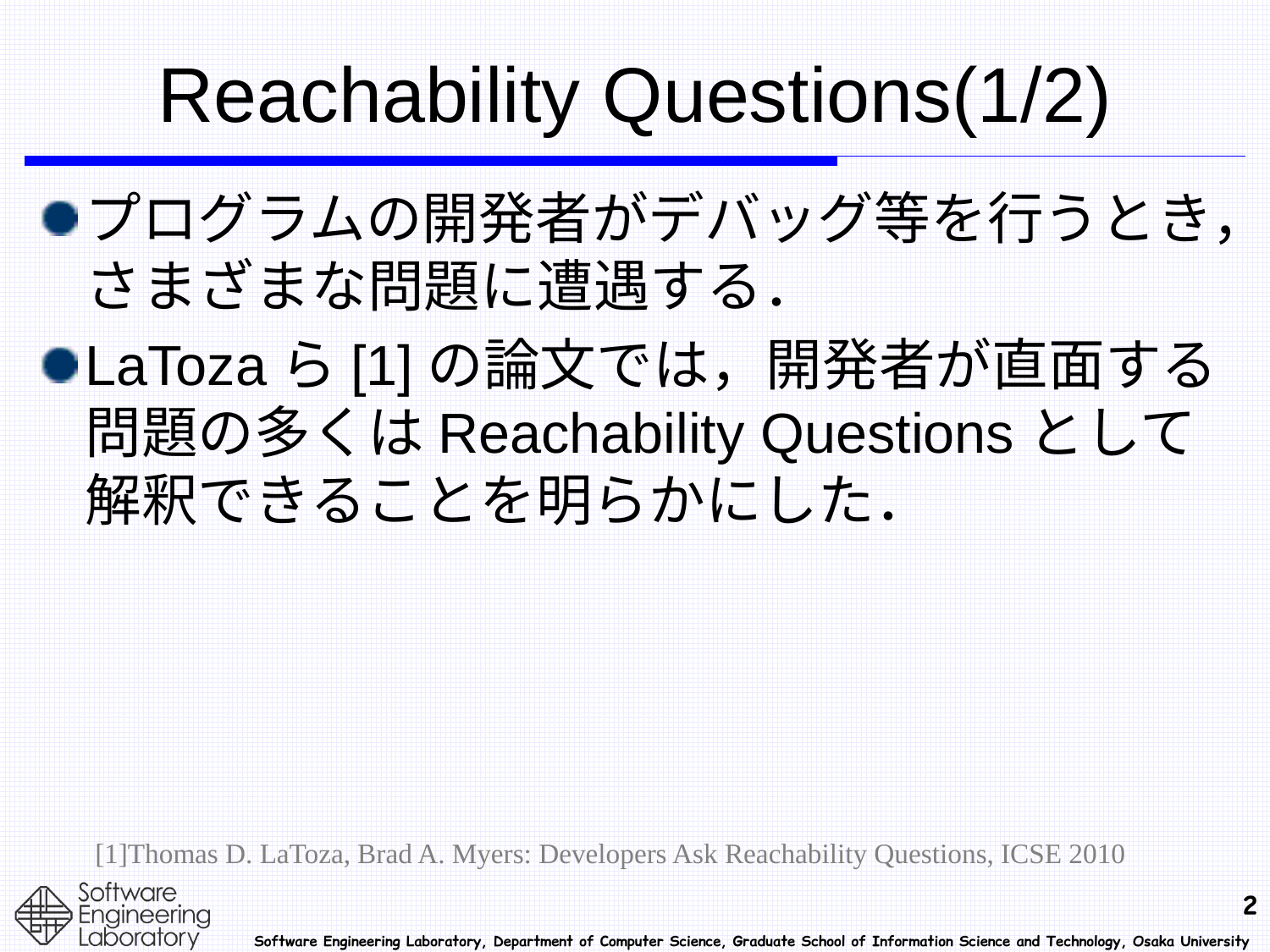

# Reachability Questions(1/2)
プログラムの開発者がデバッグ等を行うとき，さまざまな問題に遭遇する．
LaTozaら[1]の論文では，開発者が直面する問題の多くはReachability Questionsとして解釈できることを明らかにした．
[1]Thomas D. LaToza, Brad A. Myers: Developers Ask Reachability Questions, ICSE 2010